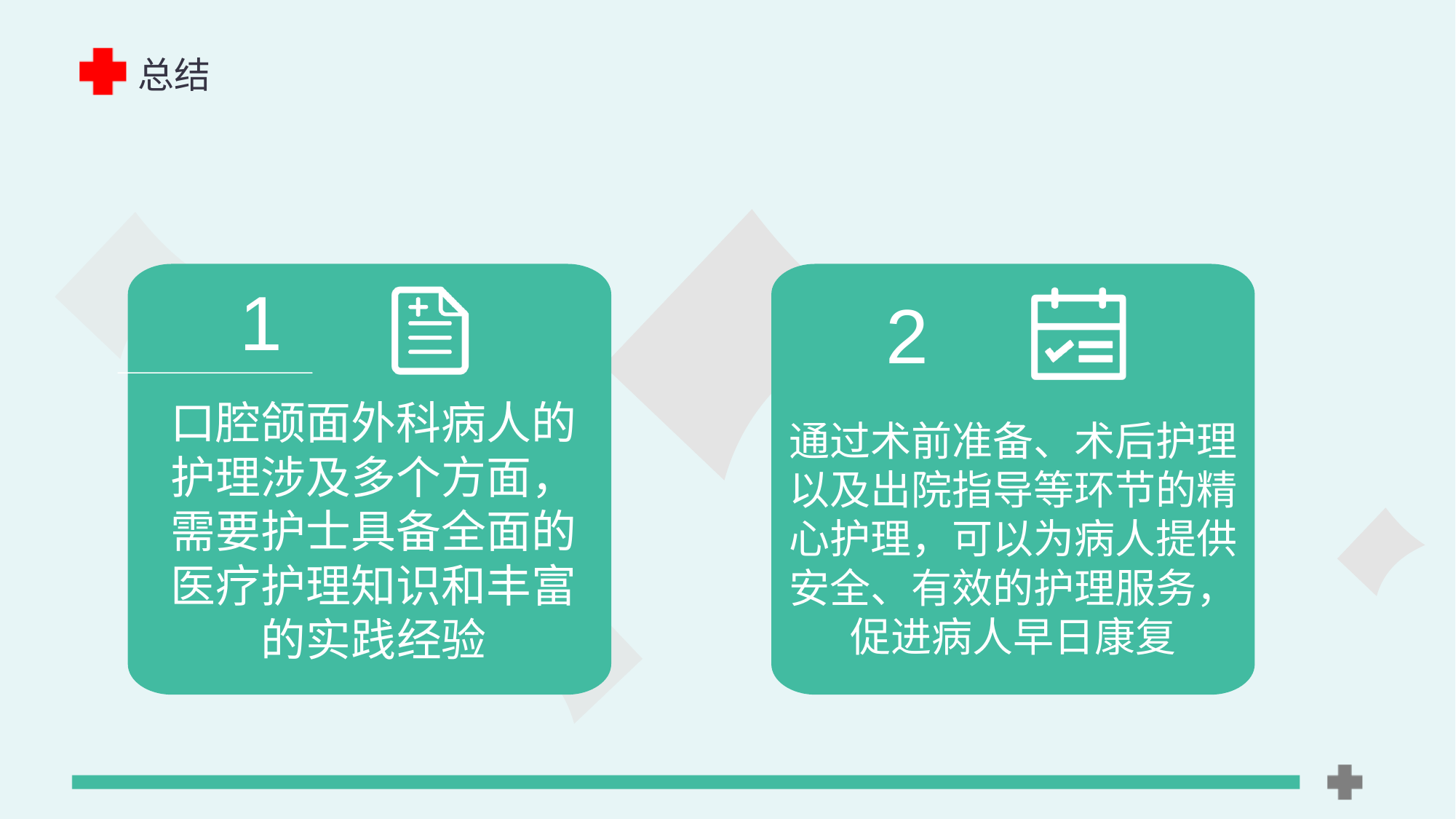

总结

1

2

口腔颌面外科病人的护理涉及多个方面，需要护士具备全面的医疗护理知识和丰富的实践经验
通过术前准备、术后护理以及出院指导等环节的精心护理，可以为病人提供安全、有效的护理服务，促进病人早日康复